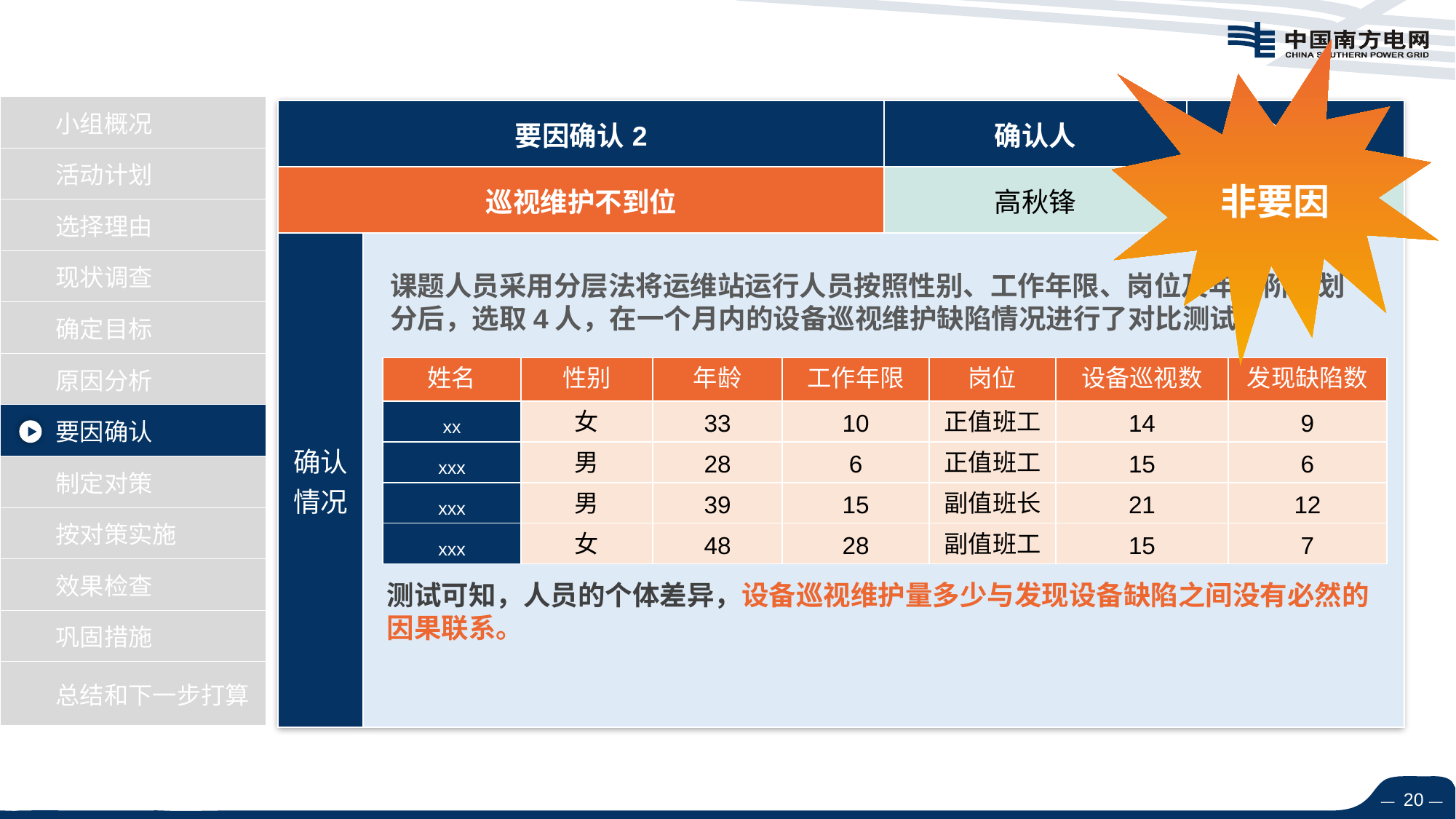

非要因
| 要因确认2 |  | 确认人 | 确认时间 |
| --- | --- | --- | --- |
| 巡视维护不到位 |  | 高秋锋 | 2013.6 |
| 确认情况 |  |  |  |
课题人员采用分层法将运维站运行人员按照性别、工作年限、岗位及年龄阶段划分后，选取4人，在一个月内的设备巡视维护缺陷情况进行了对比测试。
| 姓名 | 性别 | 年龄 | 工作年限 | 岗位 | 设备巡视数 | 发现缺陷数 |
| --- | --- | --- | --- | --- | --- | --- |
| xx | 女 | 33 | 10 | 正值班工 | 14 | 9 |
| xxx | 男 | 28 | 6 | 正值班工 | 15 | 6 |
| xxx | 男 | 39 | 15 | 副值班长 | 21 | 12 |
| xxx | 女 | 48 | 28 | 副值班工 | 15 | 7 |
测试可知，人员的个体差异，设备巡视维护量多少与发现设备缺陷之间没有必然的因果联系。